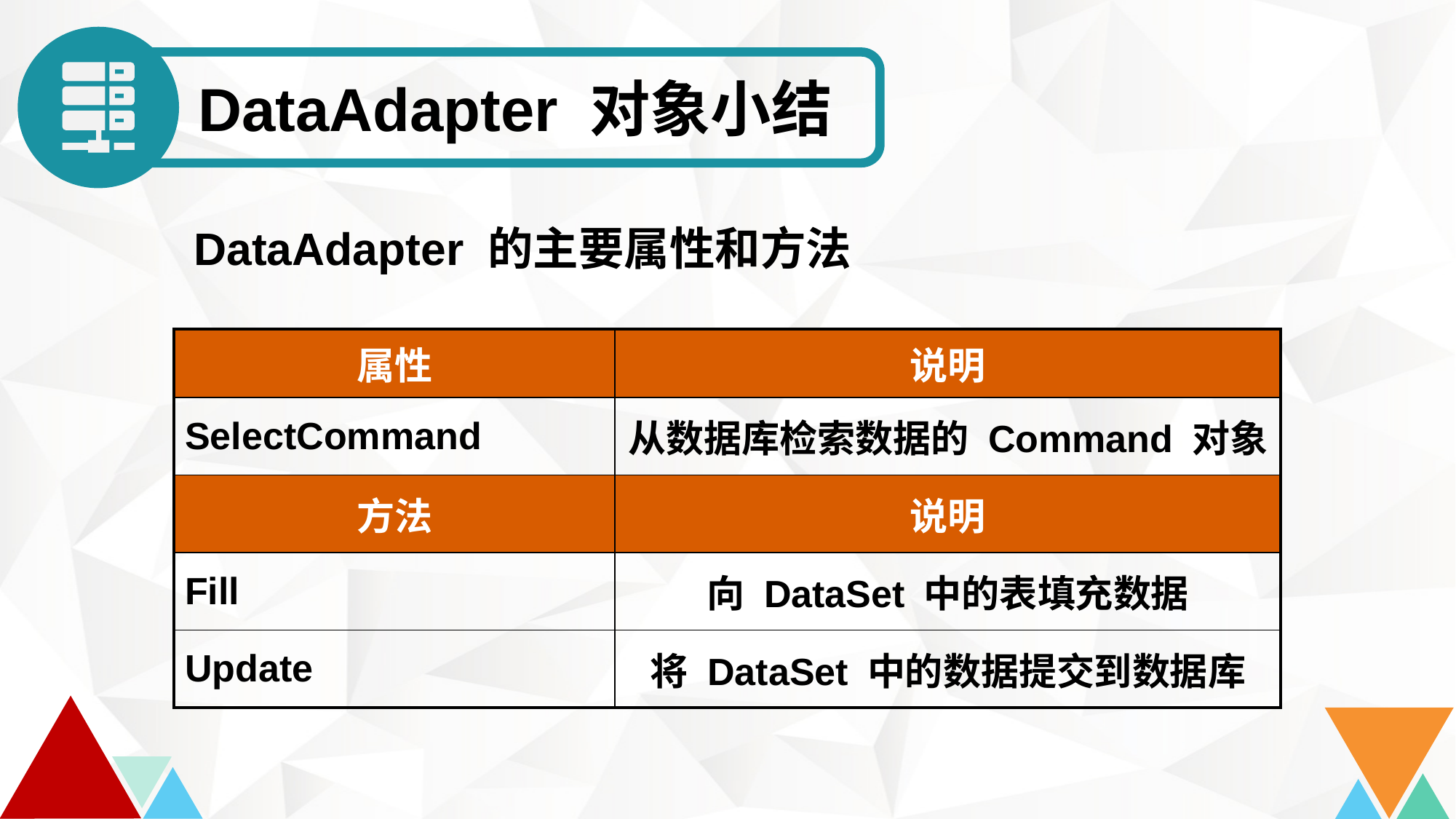

DataAdapter 对象小结
DataAdapter 的主要属性和方法
| 属性 | 说明 |
| --- | --- |
| SelectCommand | 从数据库检索数据的 Command 对象 |
| 方法 | 说明 |
| Fill | 向 DataSet 中的表填充数据 |
| Update | 将 DataSet 中的数据提交到数据库 |